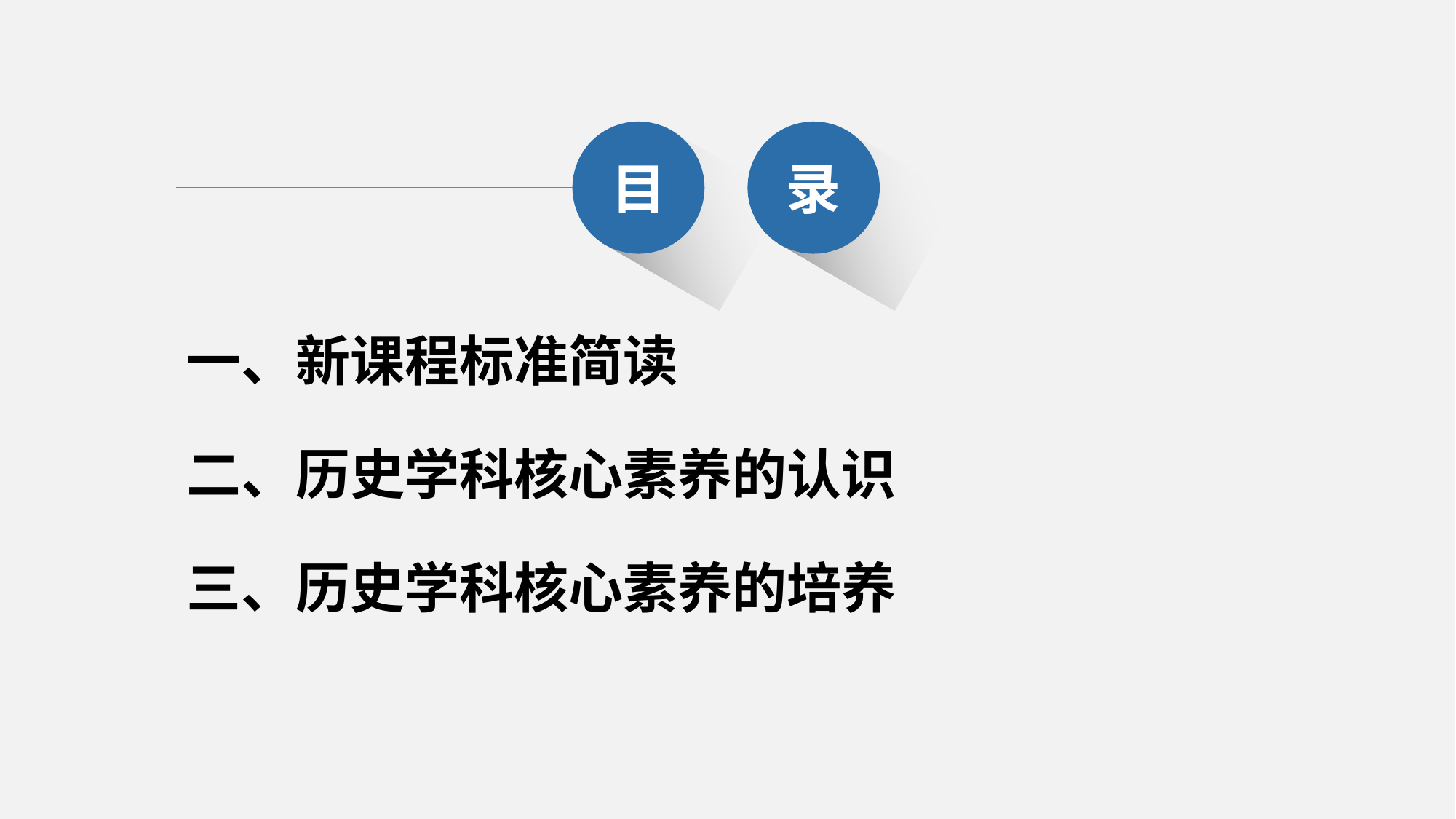

目

录

一、新课程标准简读
二、历史学科核心素养的认识
三、历史学科核心素养的培养